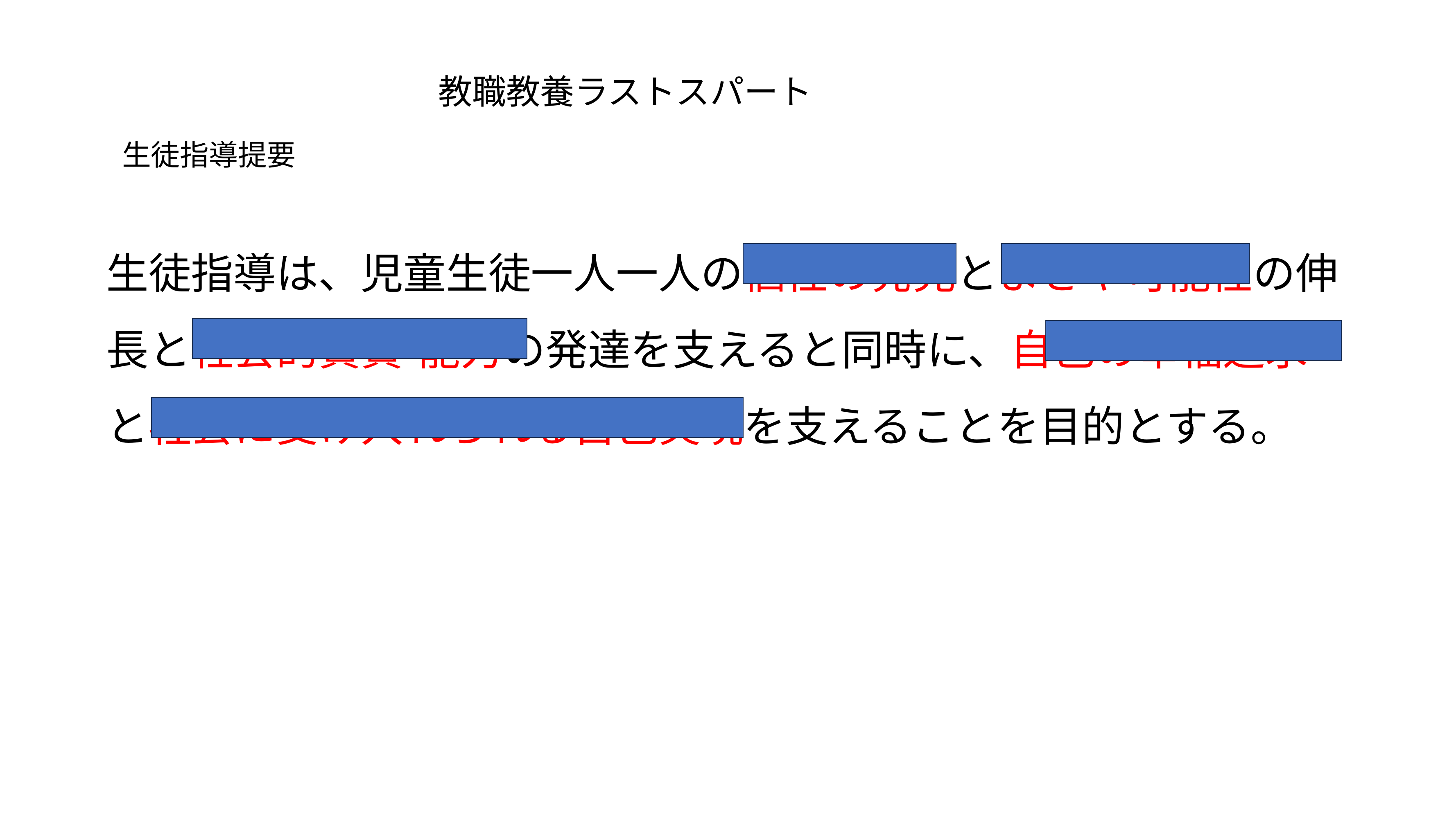

# 教職教養ラストスパート
生徒指導提要
生徒指導は、児童生徒一人一人の個性の発見とよさや可能性の伸長と社会的資質・能力の発達を支えると同時に、自己の幸福追求と社会に受け入れられる自己実現を支えることを目的とする。